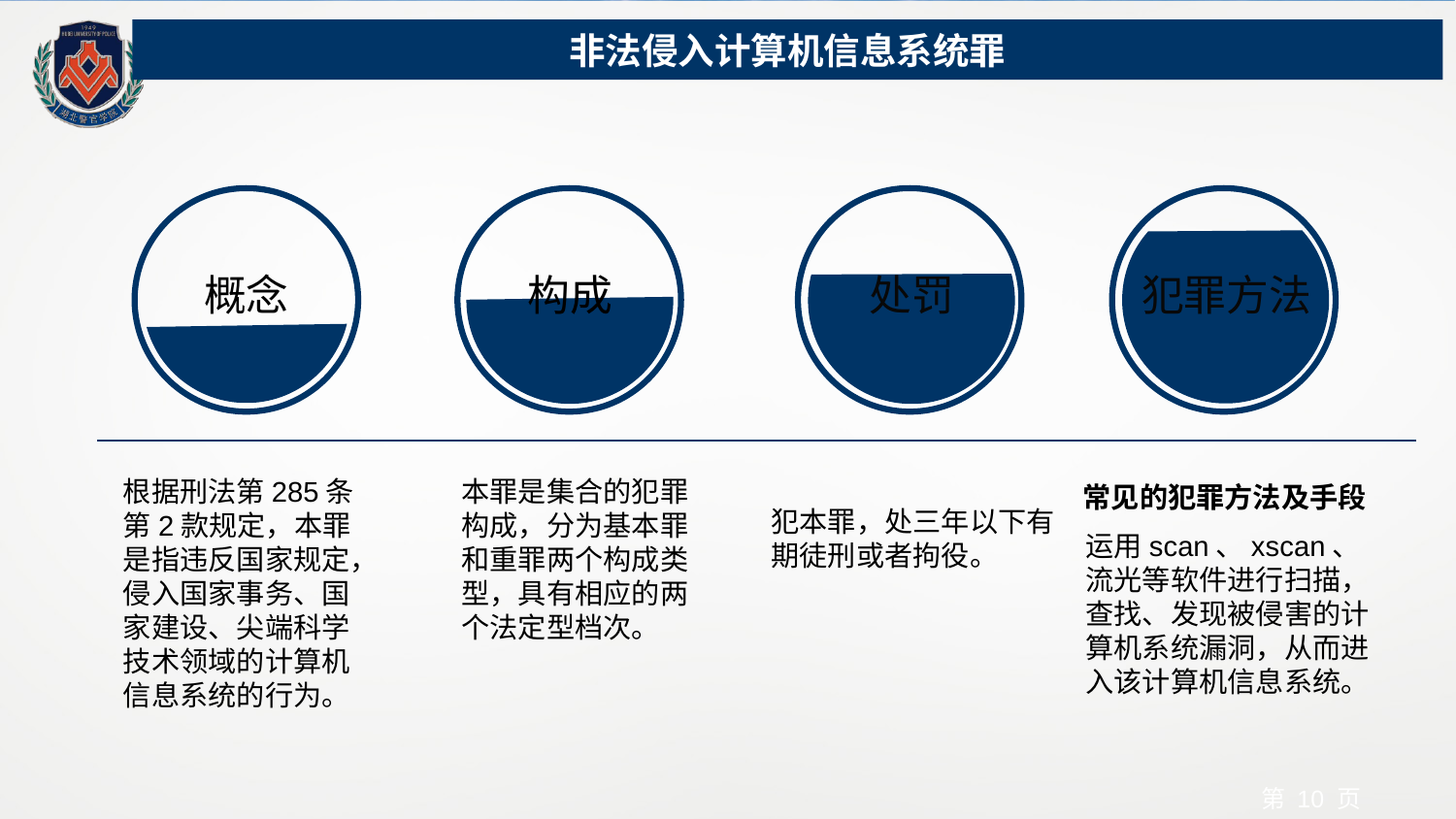

非法侵入计算机信息系统罪

概念

构成

处罚

犯罪方法

犯本罪，处三年以下有期徒刑或者拘役。
根据刑法第285条第2款规定，本罪是指违反国家规定，侵入国家事务、国家建设、尖端科学技术领域的计算机信息系统的行为。

本罪是集合的犯罪构成，分为基本罪和重罪两个构成类型，具有相应的两个法定型档次。
常见的犯罪方法及手段
运用scan、xscan、流光等软件进行扫描，查找、发现被侵害的计算机系统漏洞，从而进入该计算机信息系统。